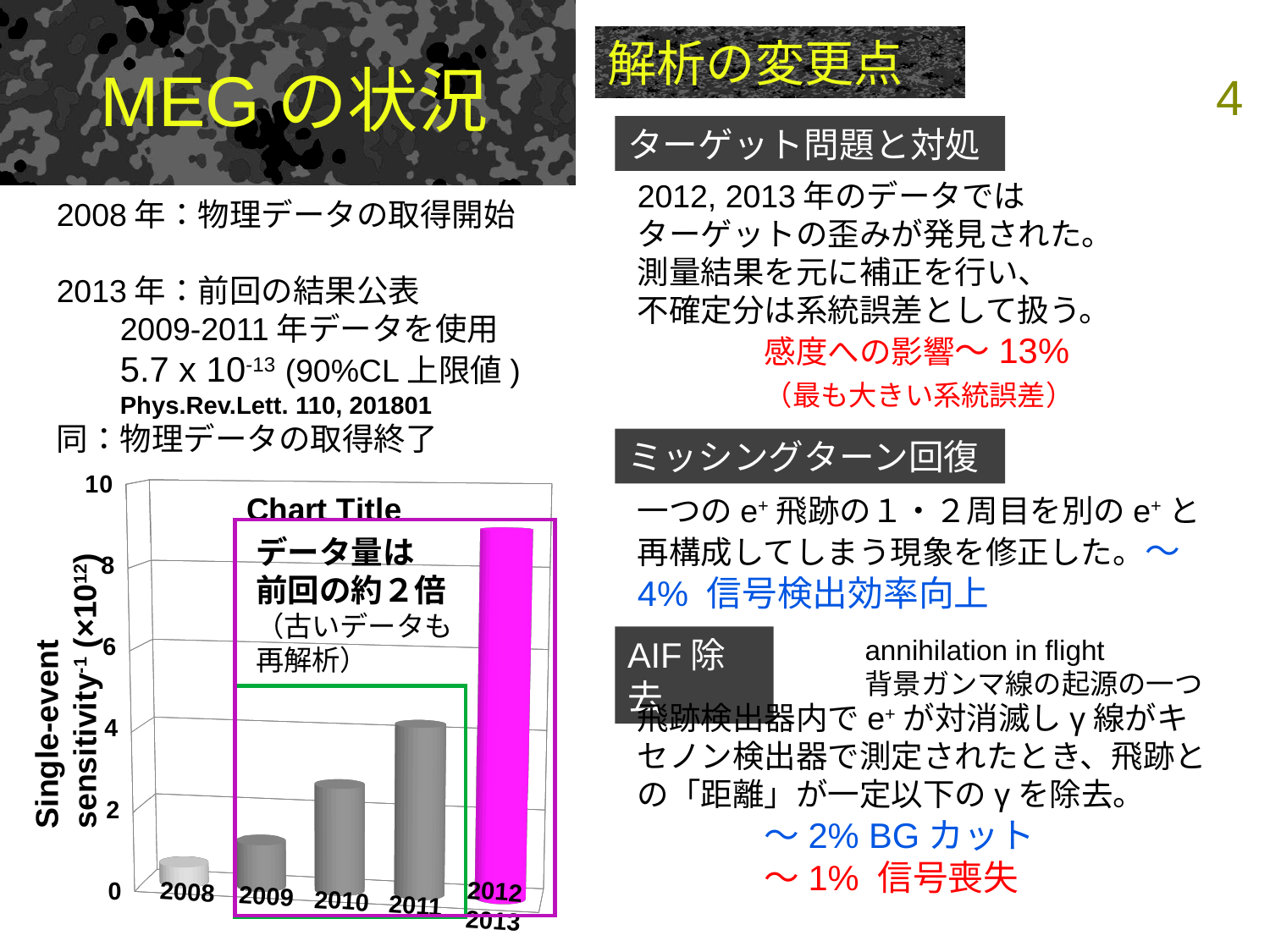

4
# MEGの状況
解析の変更点
ターゲット問題と対処
2012, 2013年のデータでは
ターゲットの歪みが発見された。
測量結果を元に補正を行い、
不確定分は系統誤差として扱う。
	感度への影響～13%
	（最も大きい系統誤差）
2008年：物理データの取得開始

2013年：前回の結果公表
2009-2011年データを使用
5.7 x 10-13 (90%CL上限値)
Phys.Rev.Lett. 110, 201801
同：物理データの取得終了
ミッシングターン回復

[unsupported chart]

一つのe+飛跡の１・２周目を別のe+と
再構成してしまう現象を修正した。	～4% 信号検出効率向上

データ量は
前回の約２倍
（古いデータも再解析）
annihilation in flight
背景ガンマ線の起源の一つ
Single-event
sensitivity-1 (×1012)
AIF除去

飛跡検出器内でe+が対消滅しγ線がキセノン検出器で測定されたとき、飛跡との「距離」が一定以下のγを除去。
	～2% BGカット
	～1% 信号喪失
2012
2013
2008
2009
2010
2011